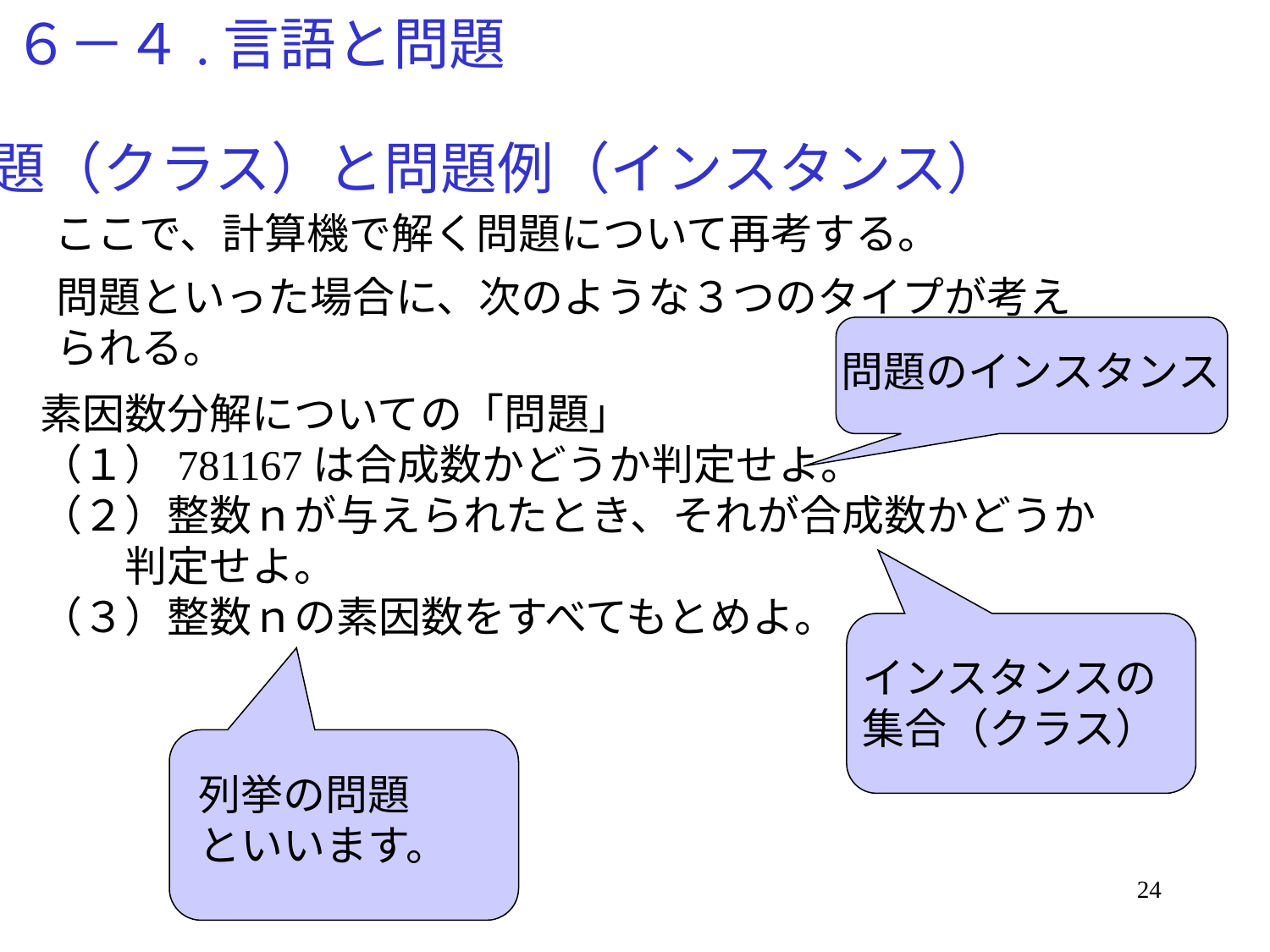

# ６－４.言語と問題
問題（クラス）と問題例（インスタンス）
ここで、計算機で解く問題について再考する。
問題といった場合に、次のような３つのタイプが考え
られる。

問題のインスタンス
素因数分解についての「問題」
（１）781167は合成数かどうか判定せよ。
（２）整数ｎが与えられたとき、それが合成数かどうか
　　判定せよ。
（３）整数ｎの素因数をすべてもとめよ。

インスタンスの
集合（クラス）

列挙の問題
といいます。
24